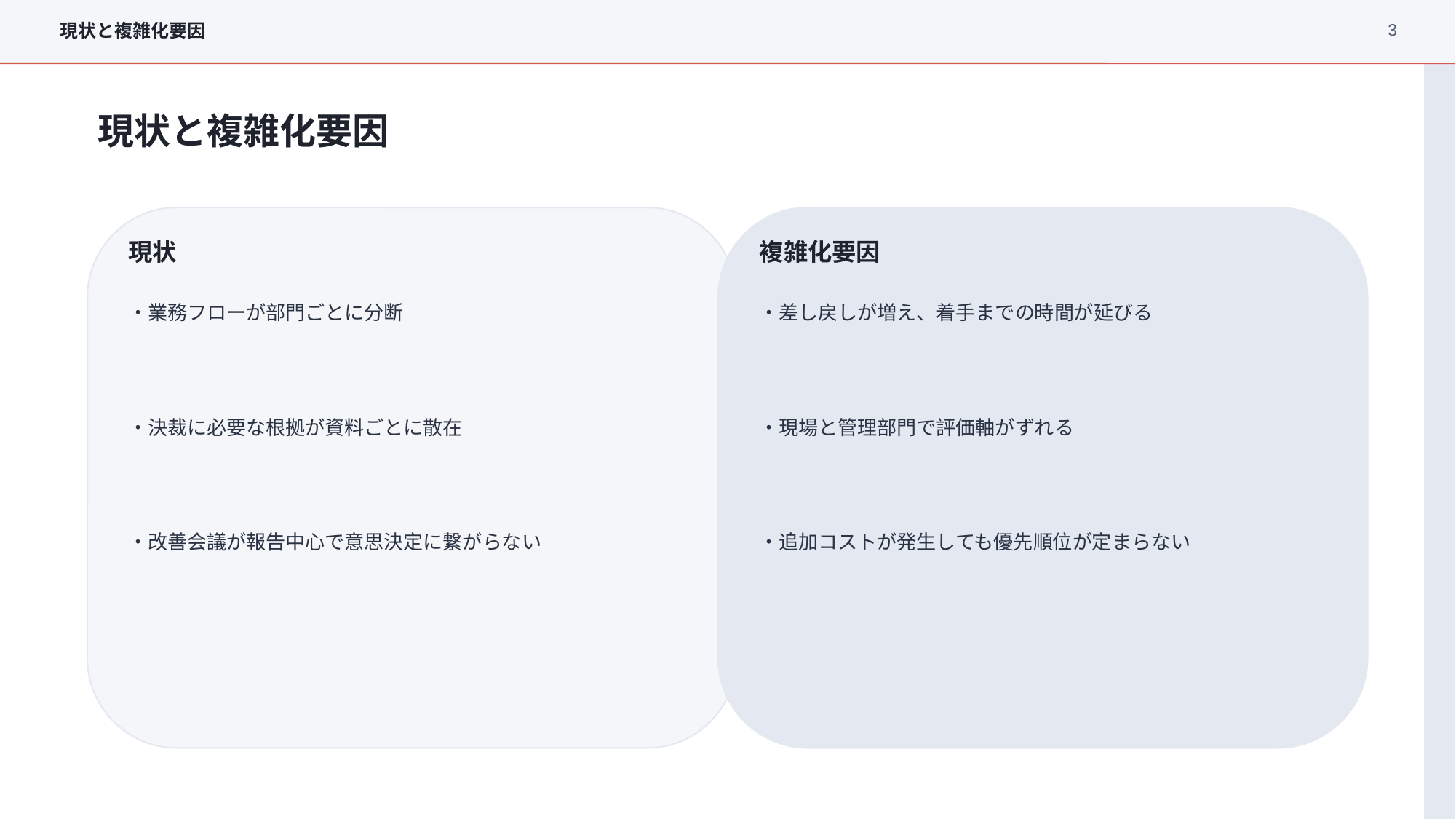

3
現状と複雑化要因

現状と複雑化要因

現状
複雑化要因
・業務フローが部門ごとに分断
・差し戻しが増え、着手までの時間が延びる
・決裁に必要な根拠が資料ごとに散在
・現場と管理部門で評価軸がずれる
・改善会議が報告中心で意思決定に繋がらない
・追加コストが発生しても優先順位が定まらない